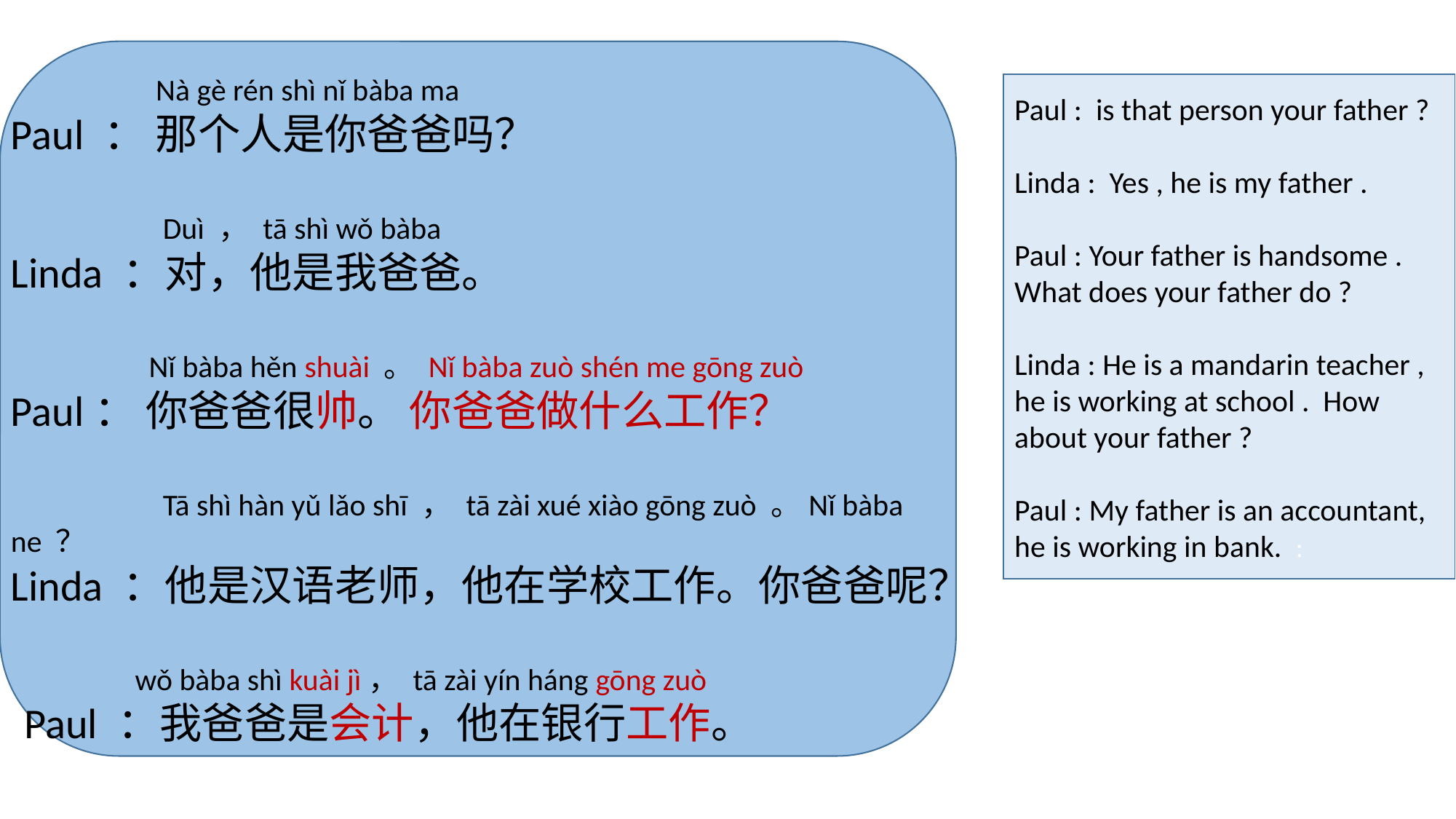

Nà gè rén shì nǐ bàba ma
Paul ： 那个人是你爸爸吗？

                      Duì ， tā shì wǒ bàba
Linda ：对，他是我爸爸。

                    Nǐ bàba hěn shuài 。 Nǐ bàba zuò shén me gōng zuò
Paul： 你爸爸很帅。 你爸爸做什么工作？

                      Tā shì hàn yǔ lǎo shī ， tā zài xué xiào gōng zuò 。Nǐ bàba ne ？
Linda ：他是汉语老师，他在学校工作。你爸爸呢？

                  wǒ bàba shì kuài jì， tā zài yín háng gōng zuò
  Paul ：我爸爸是会计，他在银行工作。

Paul :  is that person your father ?

Linda :  Yes , he is my father .

Paul : Your father is handsome . What does your father do ?

Linda : He is a mandarin teacher , he is working at school .  How about your father ?

Paul : My father is an accountant, he is working in bank.  :